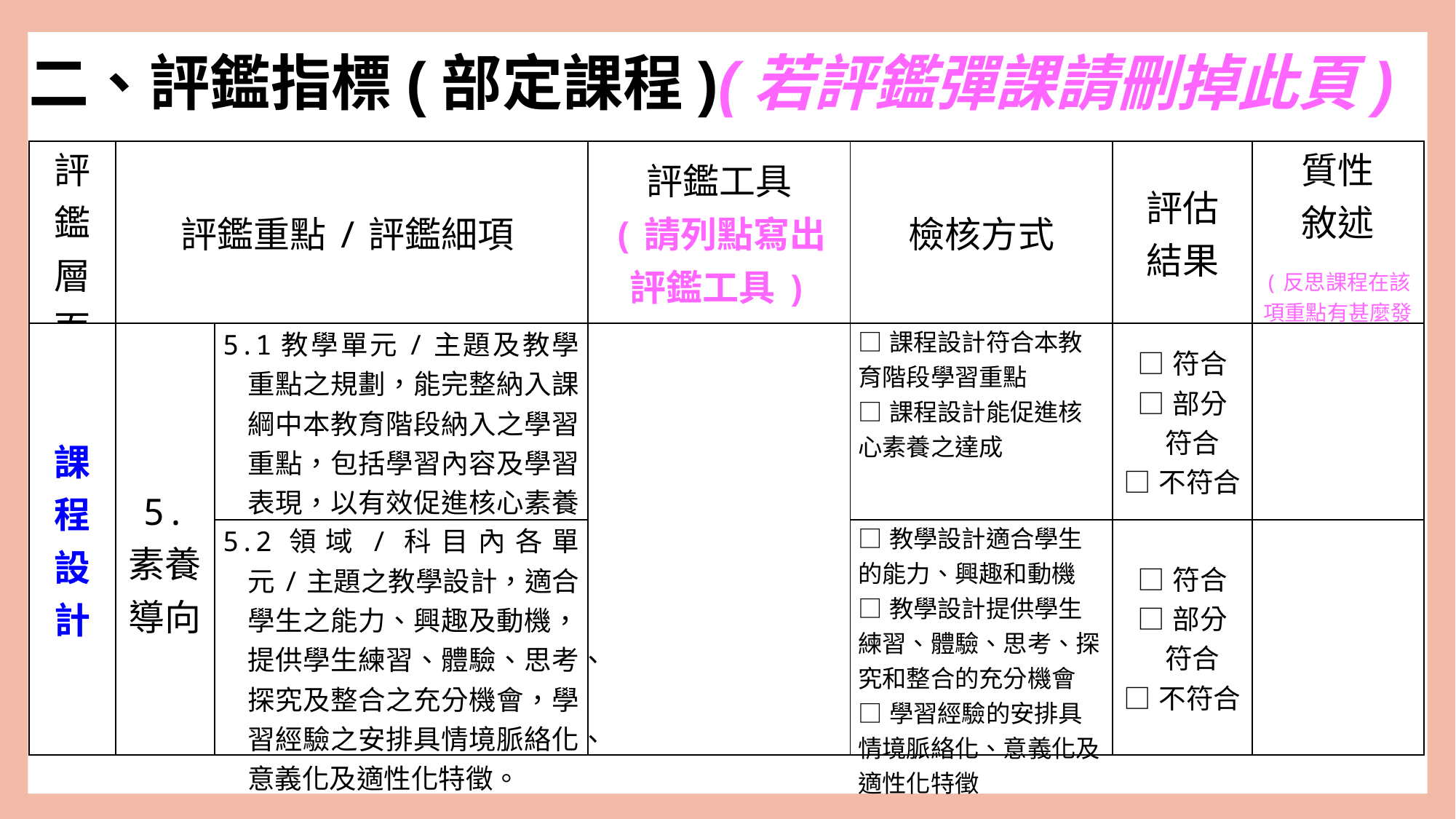

二、評鑑指標(部定課程)(若評鑑彈課請刪掉此頁)
| 評鑑 層面 | 評鑑重點/評鑑細項 |  | 評鑑工具 (請列點寫出評鑑工具) | 檢核方式 | 評估 結果 | 質性 敘述 (反思課程在該項重點有甚麼發現或改進之處) |
| --- | --- | --- | --- | --- | --- | --- |
| 課 程 設 計 | 5. 素養 導向 | 5.1教學單元/主題及教學重點之規劃，能完整納入課綱中本教育階段納入之學習重點，包括學習內容及學習表現，以有效促進核心素養之達成。 |  | □課程設計符合本教 育階段學習重點 □課程設計能促進核心素養之達成 | □符合 □部分 符合 □不符合 |  |
|  |  | 5.2領域/科目內各單元/主題之教學設計，適合學生之能力、興趣及動機，提供學生練習、體驗、思考、探究及整合之充分機會，學習經驗之安排具情境脈絡化、意義化及適性化特徵。 |  | □教學設計適合學生的能力、興趣和動機 □教學設計提供學生練習、體驗、思考、探究和整合的充分機會 □學習經驗的安排具情境脈絡化、意義化及適性化特徵 | □符合 □部分 符合 □不符合 |  |